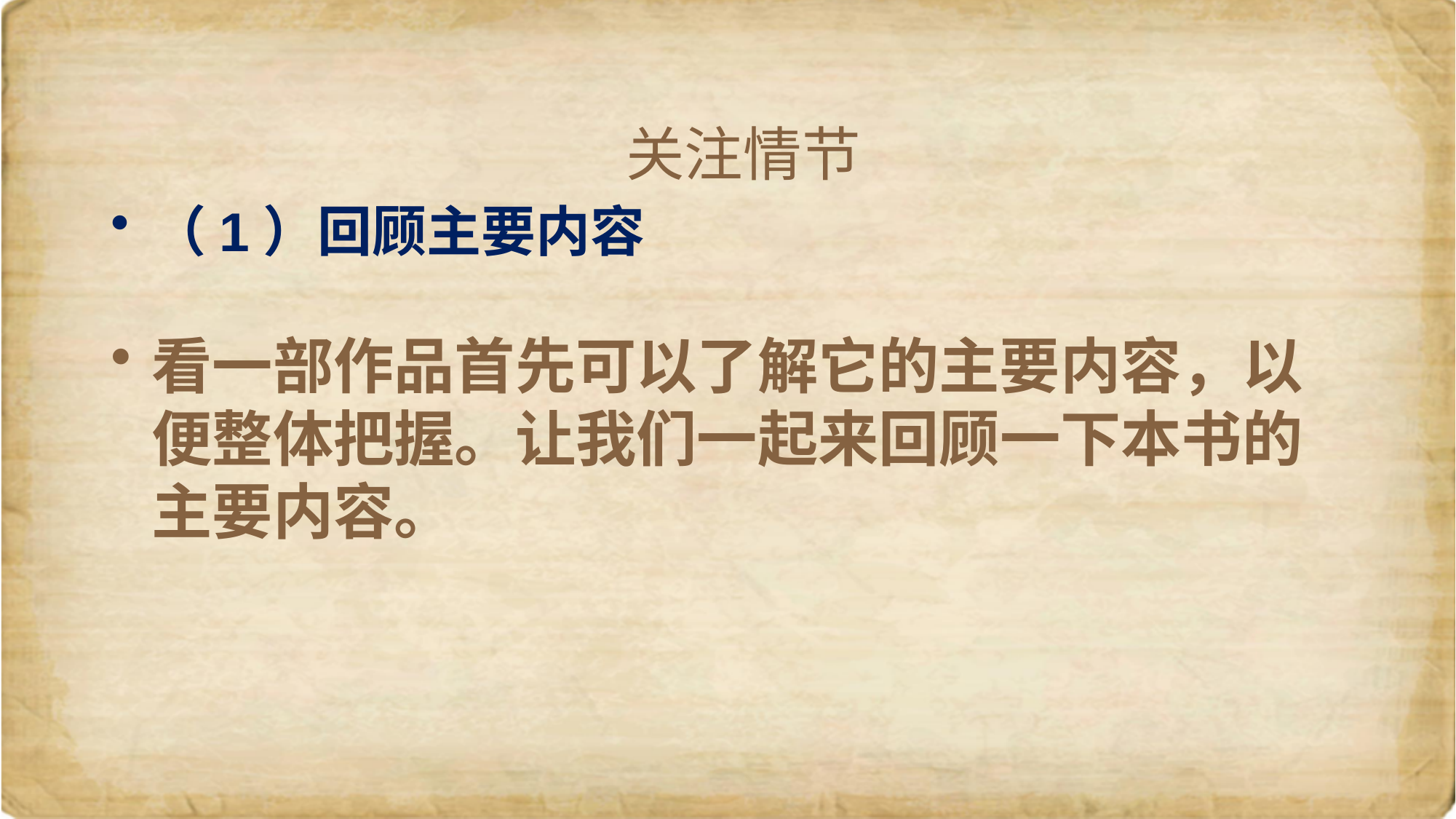

# 关注情节

（1）回顾主要内容

看一部作品首先可以了解它的主要内容，以便整体把握。让我们一起来回顾一下本书的主要内容。